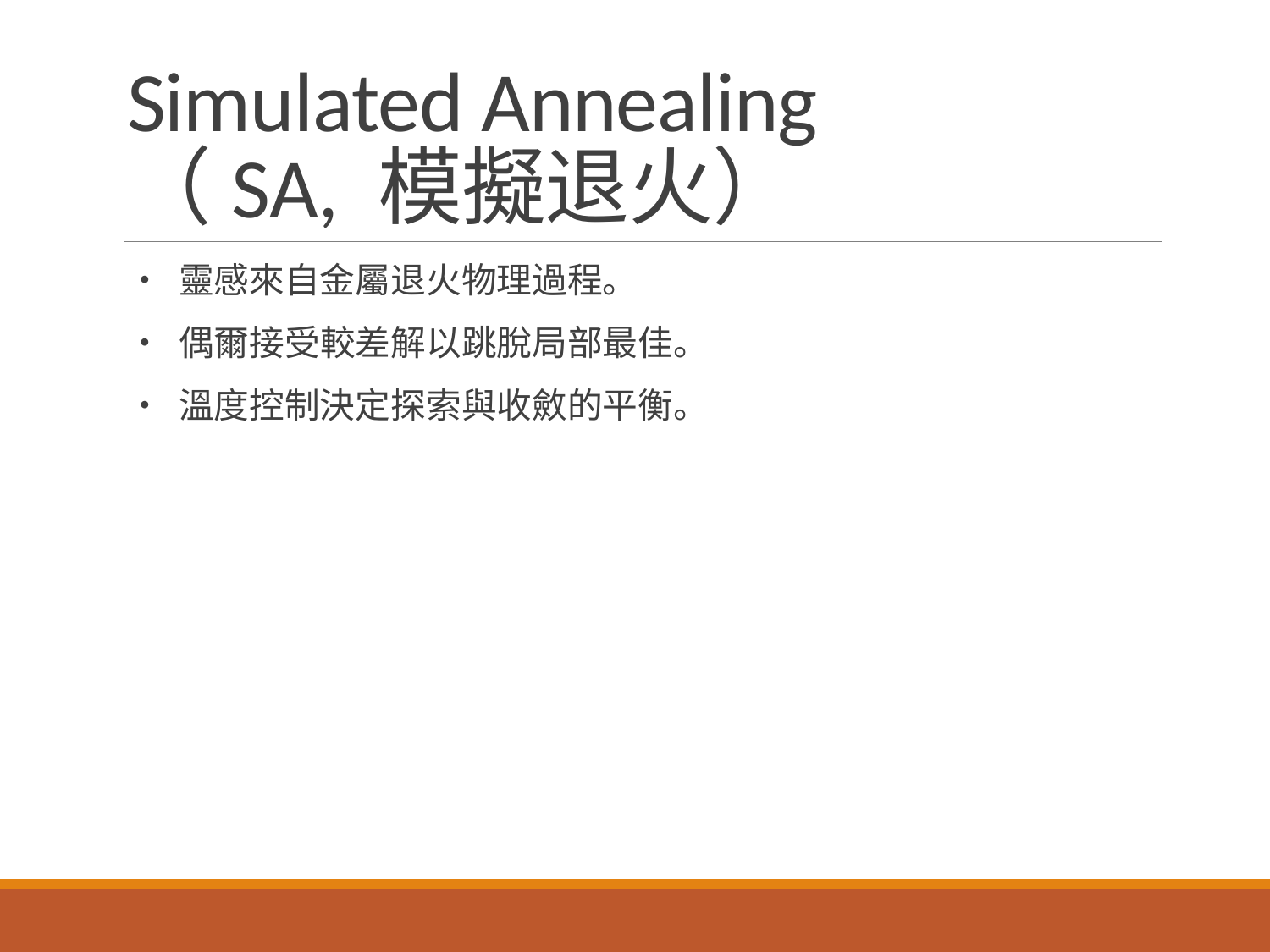

# Simulated Annealing （SA, 模擬退火）
• 靈感來自金屬退火物理過程。
• 偶爾接受較差解以跳脫局部最佳。
• 溫度控制決定探索與收斂的平衡。